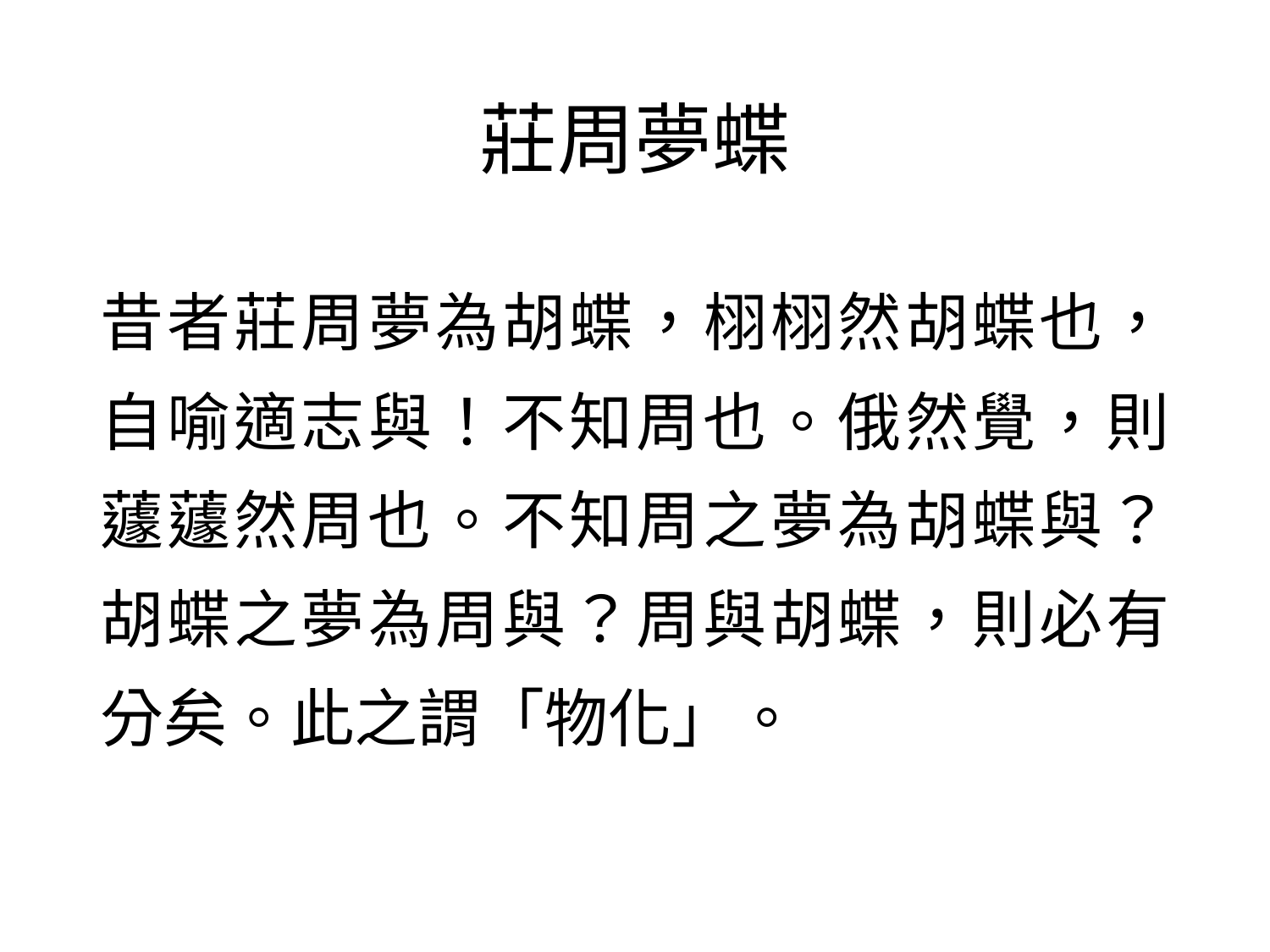

# 莊周夢蝶
昔者莊周夢為胡蝶，栩栩然胡蝶也，自喻適志與！不知周也。俄然覺，則蘧蘧然周也。不知周之夢為胡蝶與？胡蝶之夢為周與？周與胡蝶，則必有分矣。此之謂「物化」。